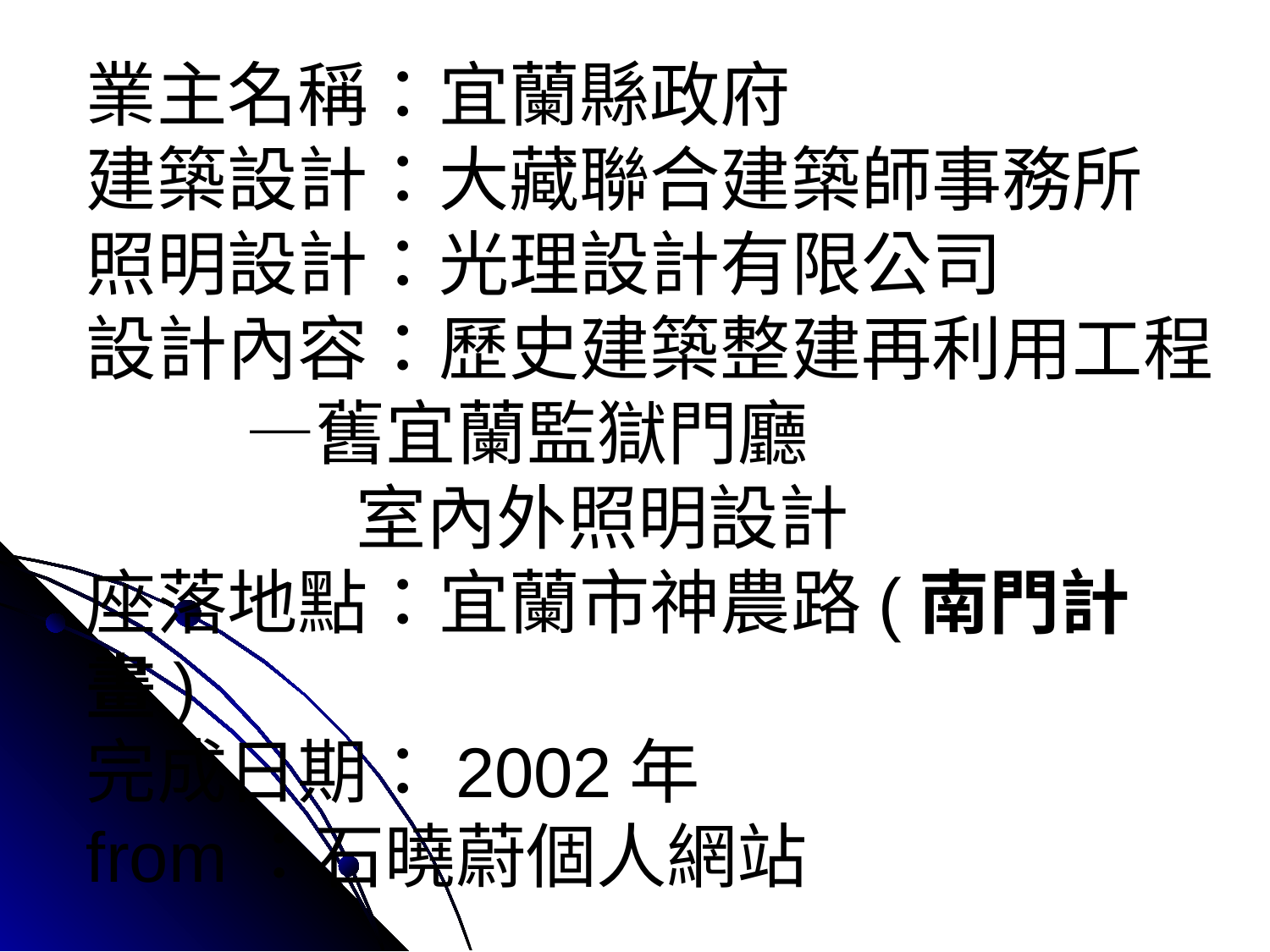

# 業主名稱：宜蘭縣政府 建築設計：大藏聯合建築師事務所 照明設計：光理設計有限公司 設計內容：歷史建築整建再利用工程 ―舊宜蘭監獄門廳                  室內外照明設計 座落地點：宜蘭市神農路(南門計畫) 完成日期：2002年 from：石曉蔚個人網站